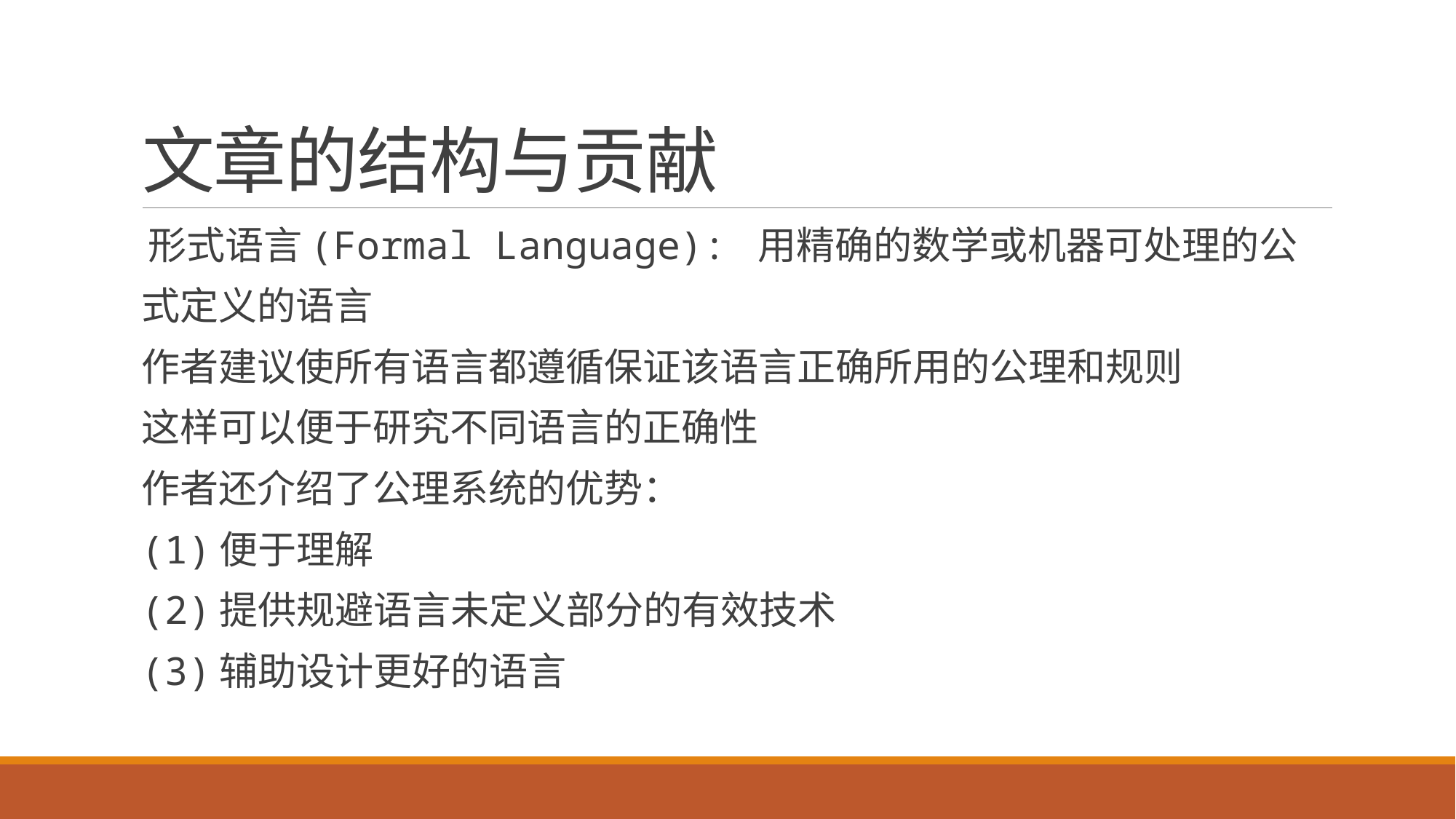

# 文章的结构与贡献
 形式语言(Formal Language): 用精确的数学或机器可处理的公
式定义的语言
作者建议使所有语言都遵循保证该语言正确所用的公理和规则
这样可以便于研究不同语言的正确性
作者还介绍了公理系统的优势：
(1)便于理解
(2)提供规避语言未定义部分的有效技术
(3)辅助设计更好的语言